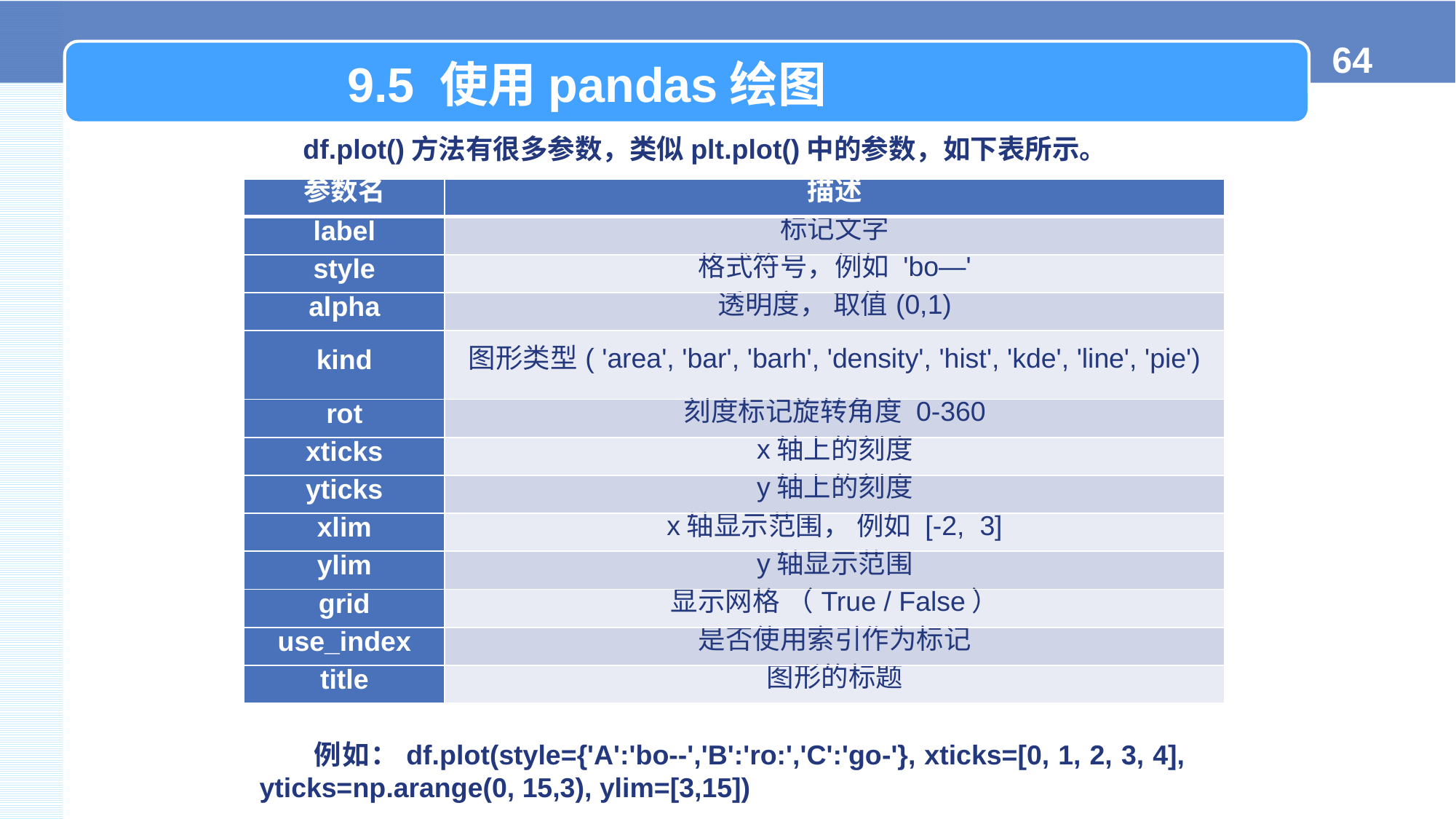

9.5 使用pandas绘图
df.plot()方法有很多参数，类似plt.plot()中的参数，如下表所示。
| 参数名 | 描述 |
| --- | --- |
| label | 标记文字 |
| style | 格式符号，例如 'bo—' |
| alpha | 透明度， 取值(0,1) |
| kind | 图形类型( 'area', 'bar', 'barh', 'density', 'hist', 'kde', 'line', 'pie') |
| rot | 刻度标记旋转角度 0-360 |
| xticks | x轴上的刻度 |
| yticks | y轴上的刻度 |
| xlim | x轴显示范围， 例如 [-2, 3] |
| ylim | y轴显示范围 |
| grid | 显示网格 （True / False） |
| use\_index | 是否使用索引作为标记 |
| title | 图形的标题 |

例如：df.plot(style={'A':'bo--','B':'ro:','C':'go-'}, xticks=[0, 1, 2, 3, 4], yticks=np.arange(0, 15,3), ylim=[3,15])